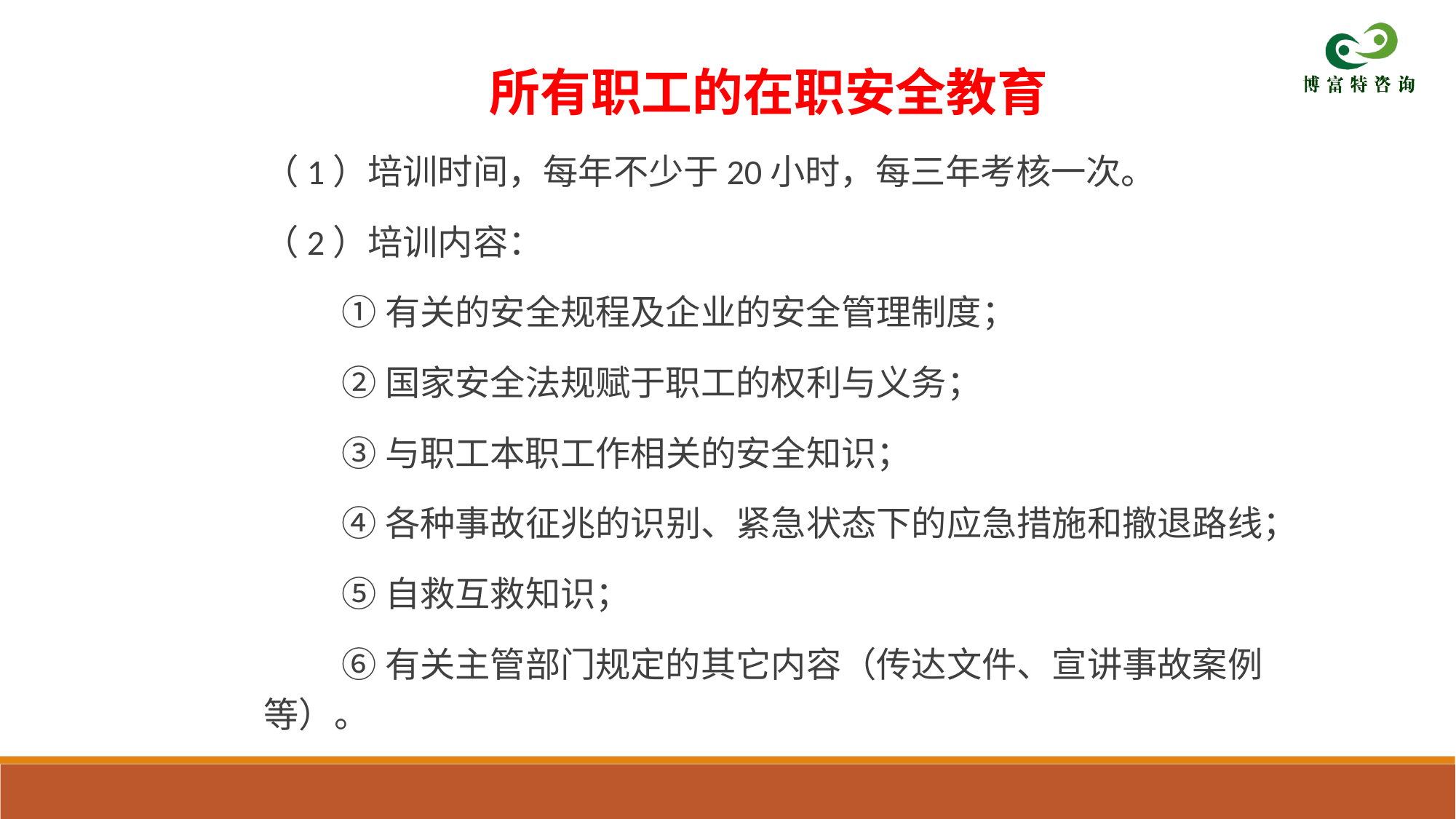

所有职工的在职安全教育
（1）培训时间，每年不少于20小时，每三年考核一次。
（2）培训内容：
          ①有关的安全规程及企业的安全管理制度；
          ②国家安全法规赋于职工的权利与义务；
          ③与职工本职工作相关的安全知识；
          ④各种事故征兆的识别、紧急状态下的应急措施和撤退路线；
          ⑤自救互救知识；
          ⑥有关主管部门规定的其它内容（传达文件、宣讲事故案例等）。